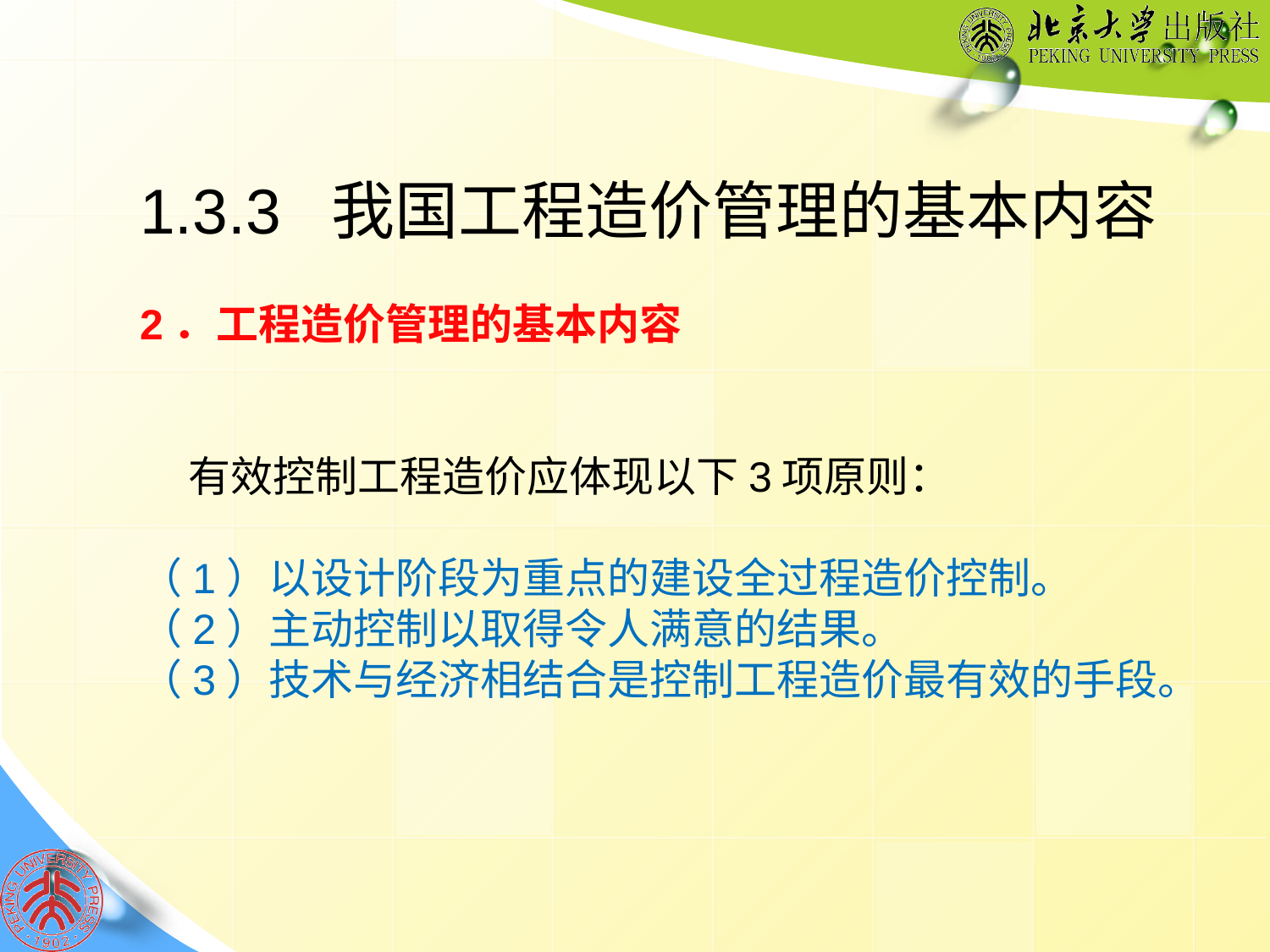

1.3.3  我国工程造价管理的基本内容

2．工程造价管理的基本内容

    有效控制工程造价应体现以下3项原则：

（1）以设计阶段为重点的建设全过程造价控制。
（2）主动控制以取得令人满意的结果。
（3）技术与经济相结合是控制工程造价最有效的手段。